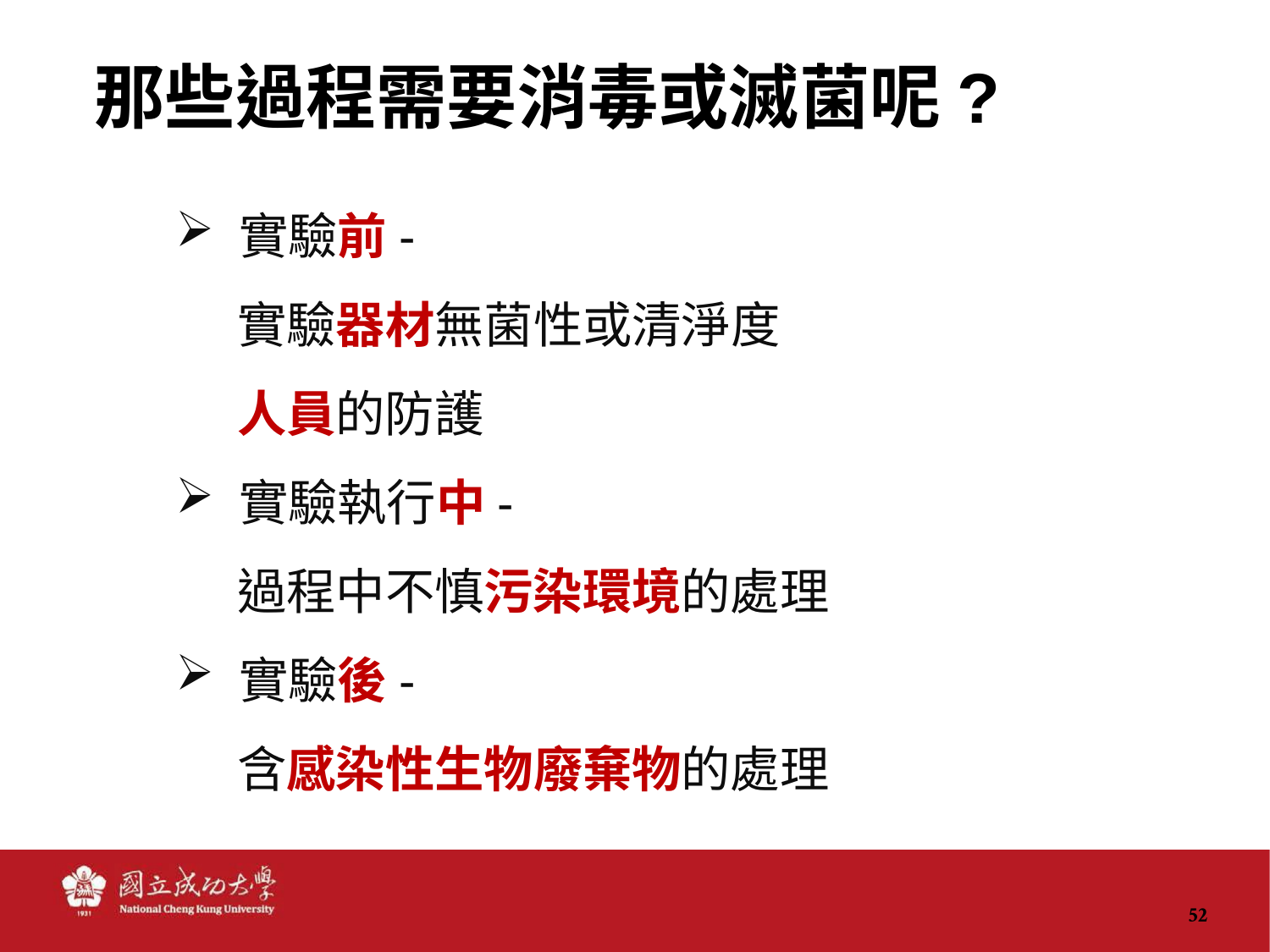

# 那些過程需要消毒或滅菌呢?
實驗前-
     實驗器材無菌性或清淨度
     人員的防護
實驗執行中-
     過程中不慎污染環境的處理
實驗後-
     含感染性生物廢棄物的處理
52